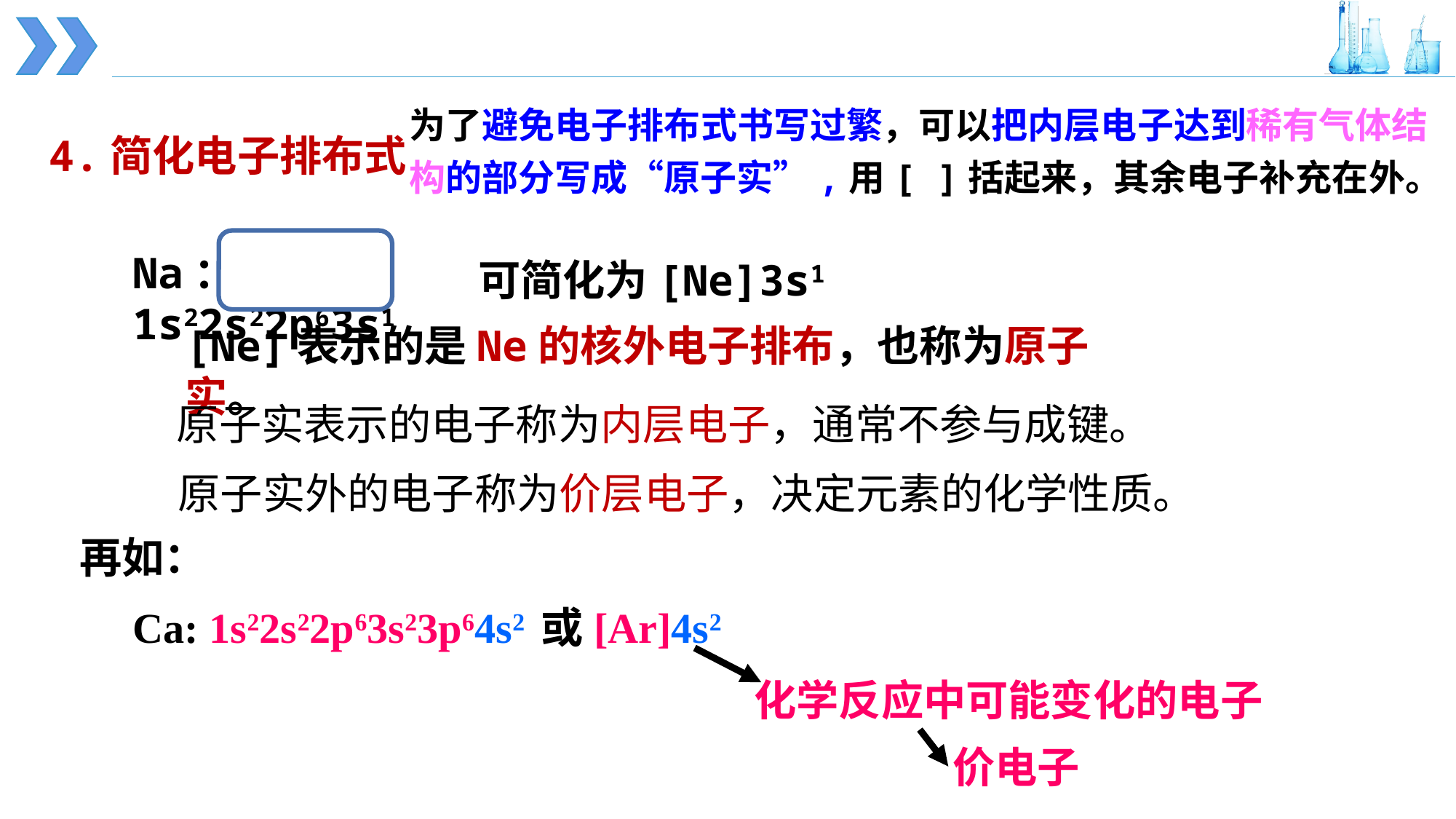

为了避免电子排布式书写过繁，可以把内层电子达到稀有气体结构的部分写成“原子实”,用[ ]括起来，其余电子补充在外。
4.简化电子排布式

Na：1s22s22p63s1
可简化为[Ne]3s1
[Ne]表示的是Ne的核外电子排布，也称为原子实。
原子实表示的电子称为内层电子，通常不参与成键。
原子实外的电子称为价层电子，决定元素的化学性质。
再如：
Ca: 1s22s22p63s23p64s2 或[Ar]4s2

化学反应中可能变化的电子

价电子